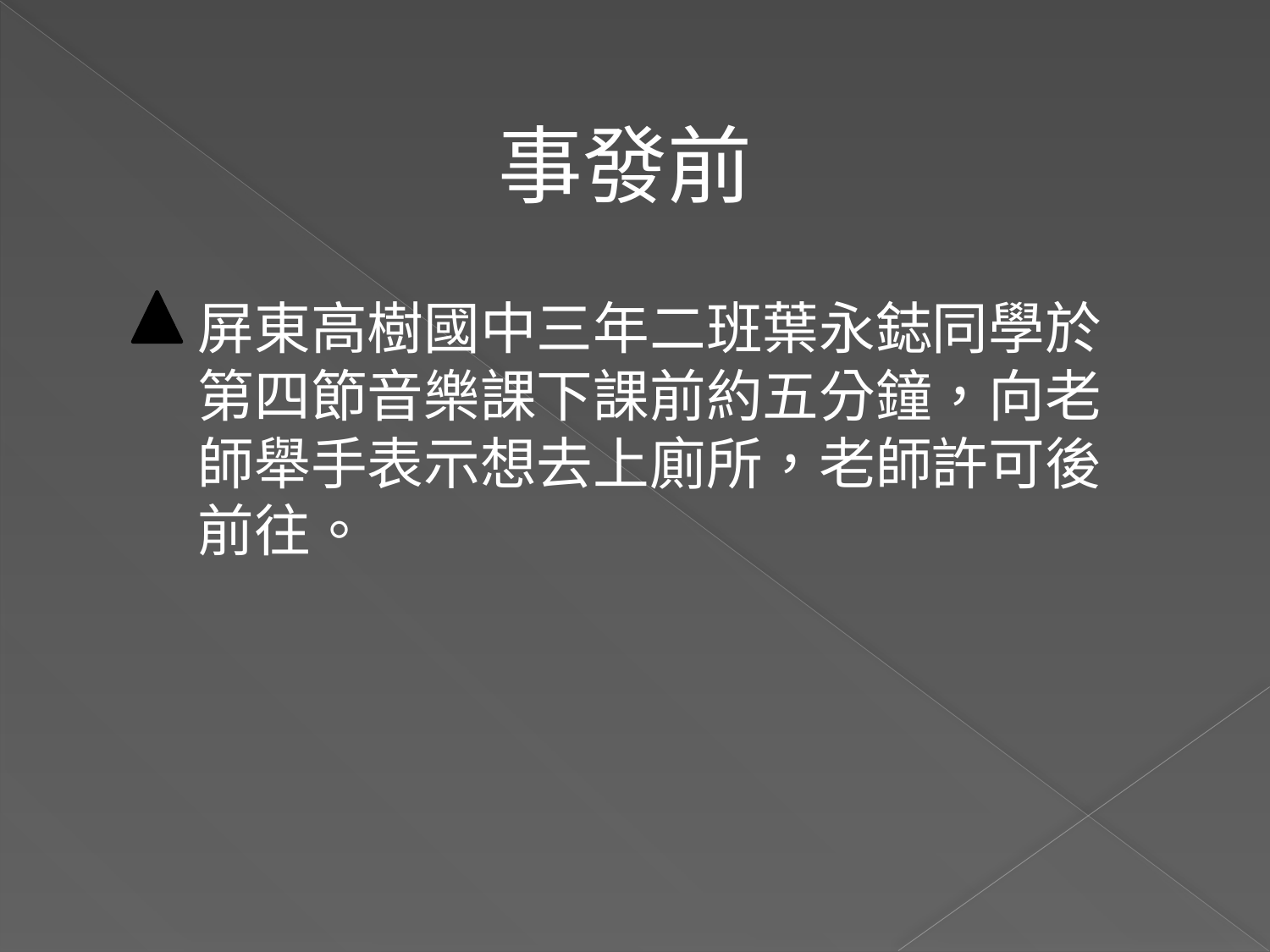

事發前
屏東高樹國中三年二班葉永鋕同學於第四節音樂課下課前約五分鐘，向老師舉手表示想去上廁所，老師許可後前往。